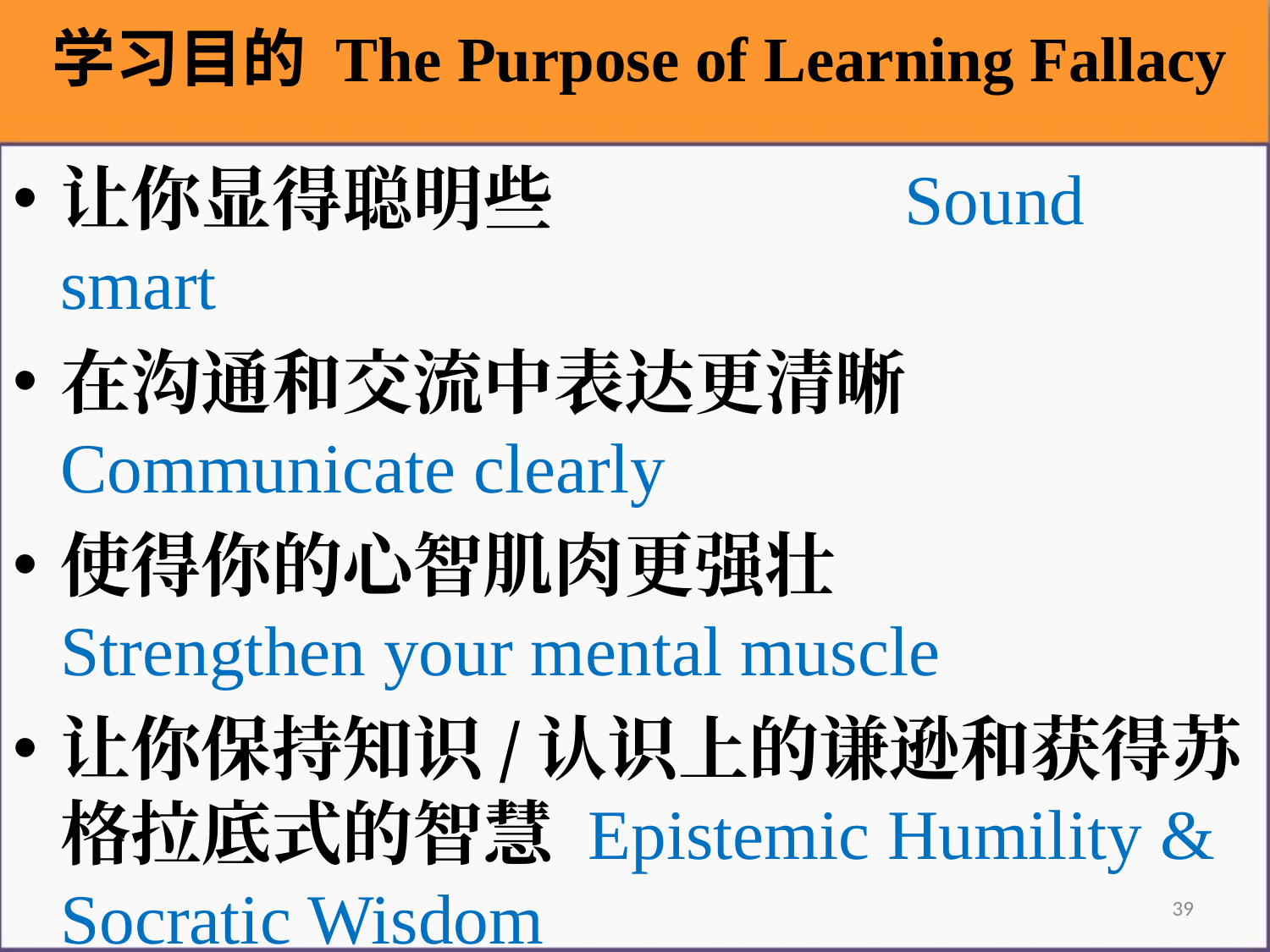

学习目的 The Purpose of Learning Fallacy
让你显得聪明些                   Sound smart
在沟通和交流中表达更清晰         Communicate clearly
使得你的心智肌肉更强壮       Strengthen your mental muscle
让你保持知识/认识上的谦逊和获得苏格拉底式的智慧 Epistemic Humility & Socratic Wisdom

39